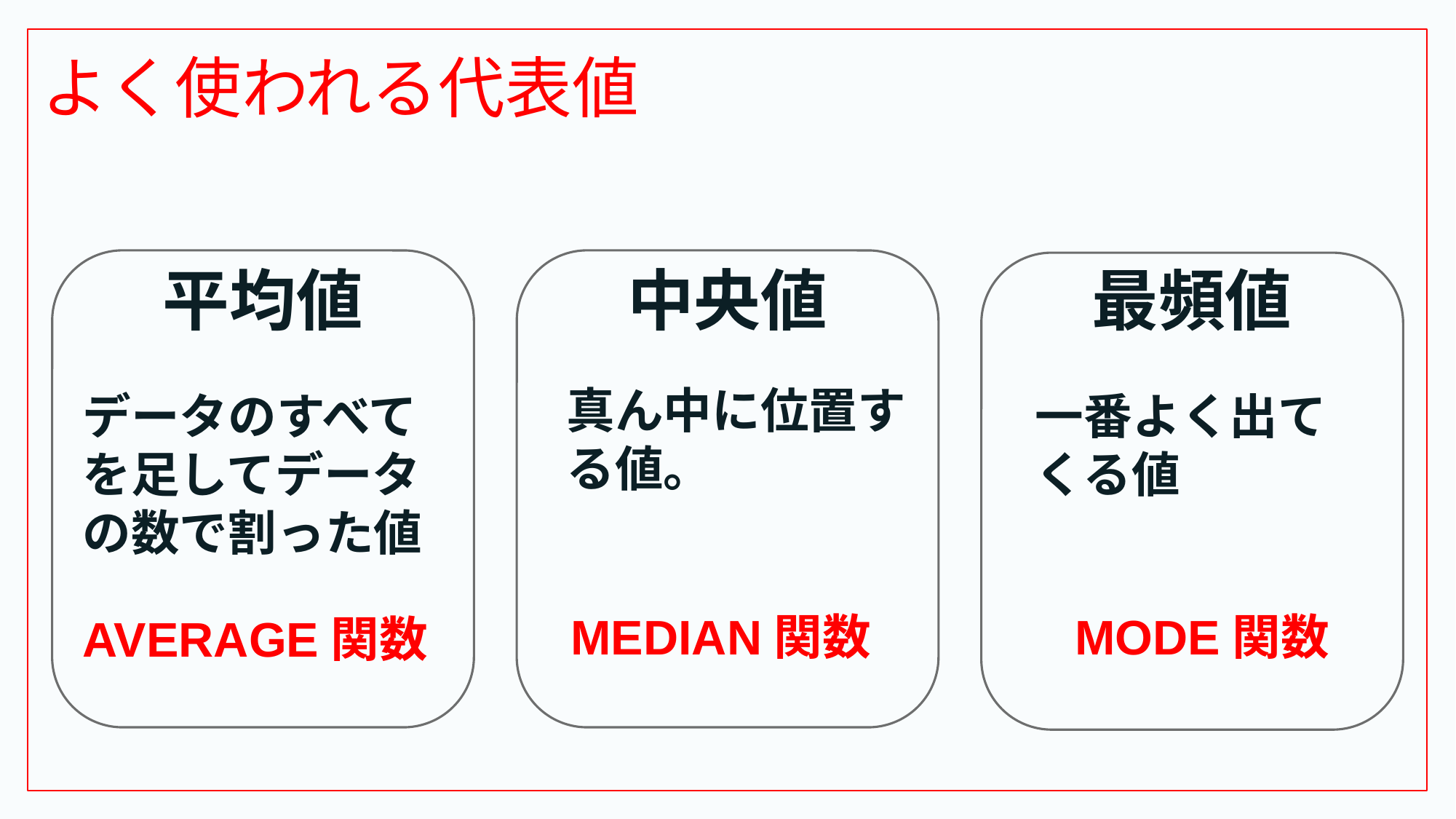

# よく使われる代表値

平均値
中央値

最頻値
真ん中に位置する値。
データのすべてを足してデータの数で割った値
一番よく出てくる値
MEDIAN関数
MODE関数
AVERAGE関数